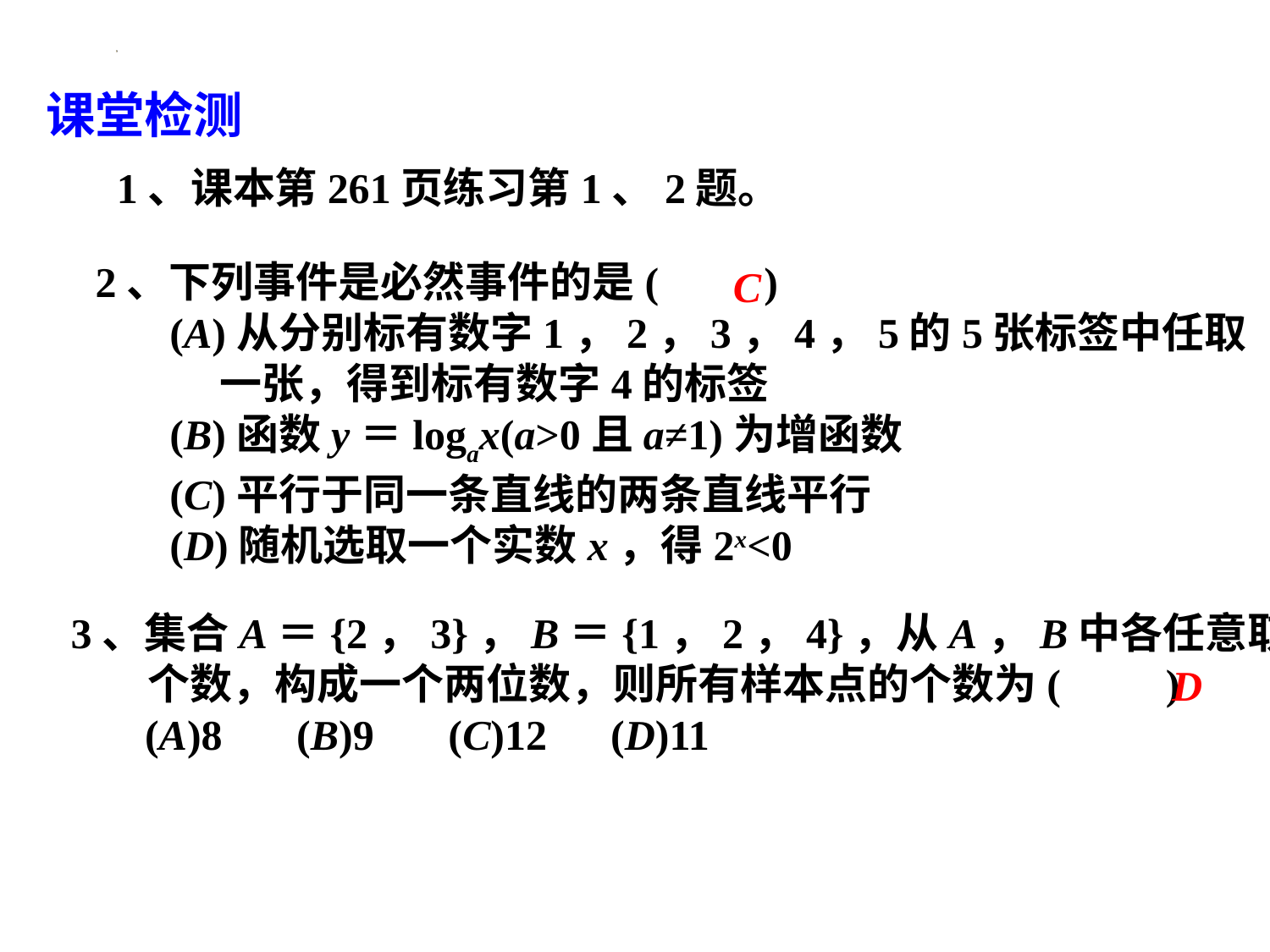

课堂检测
1、课本第261页练习第1、2题。
2、下列事件是必然事件的是(　　)
       (A)从分别标有数字1，2，3，4，5的5张标签中任取
            一张，得到标有数字4的标签
       (B)函数y＝logax(a>0且a≠1)为增函数
       (C)平行于同一条直线的两条直线平行
       (D)随机选取一个实数x，得2x<0
C
3、集合A＝{2，3}，B＝{1，2，4}，从A，B中各任意取一
       个数，构成一个两位数，则所有样本点的个数为(　　)
       (A)8       (B)9       (C)12      (D)11
D